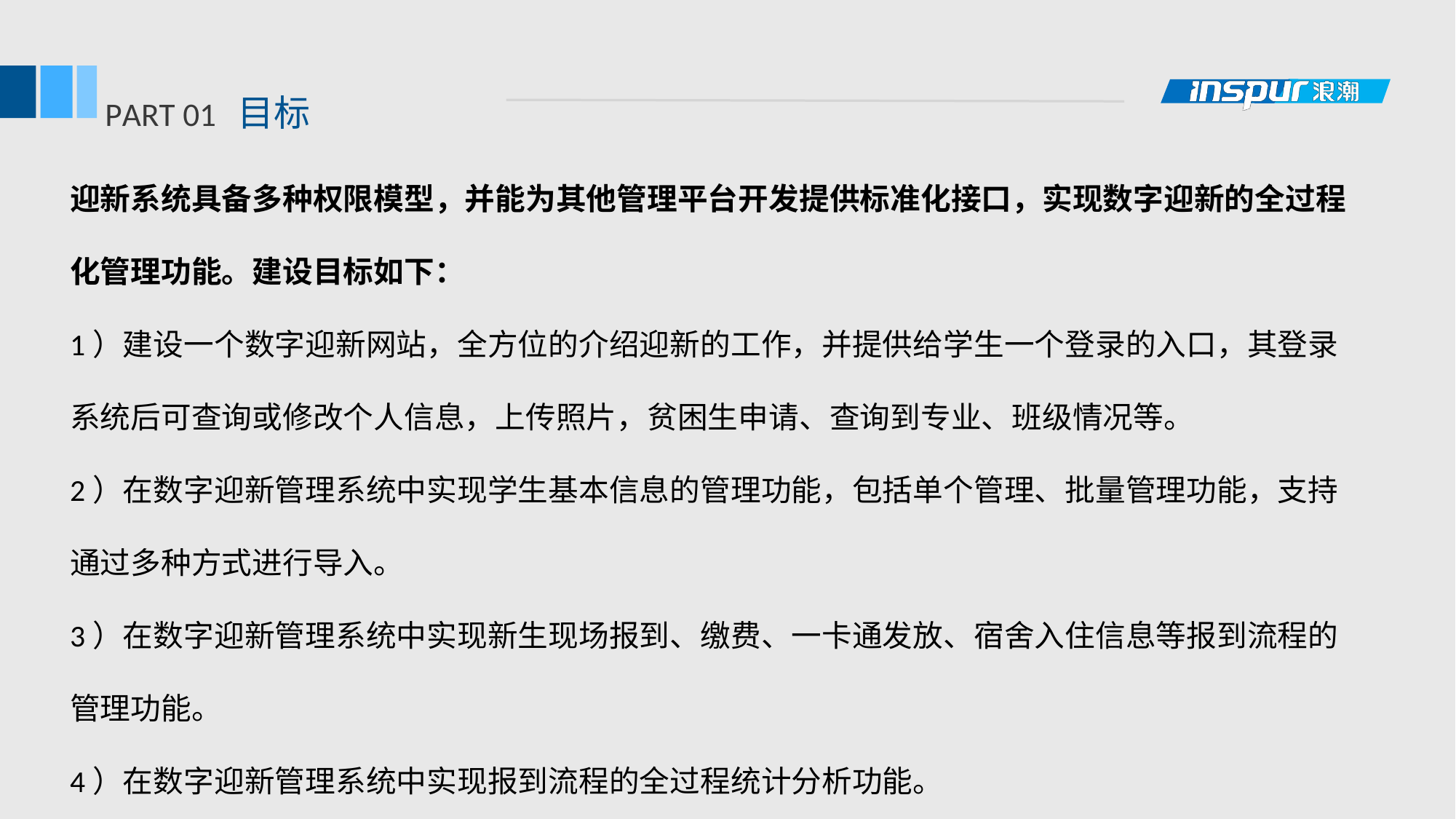

# PART 01 目标

迎新系统具备多种权限模型，并能为其他管理平台开发提供标准化接口，实现数字迎新的全过程化管理功能。建设目标如下：
1）建设一个数字迎新网站，全方位的介绍迎新的工作，并提供给学生一个登录的入口，其登录系统后可查询或修改个人信息，上传照片，贫困生申请、查询到专业、班级情况等。
2）在数字迎新管理系统中实现学生基本信息的管理功能，包括单个管理、批量管理功能，支持通过多种方式进行导入。
3）在数字迎新管理系统中实现新生现场报到、缴费、一卡通发放、宿舍入住信息等报到流程的管理功能。
4）在数字迎新管理系统中实现报到流程的全过程统计分析功能。